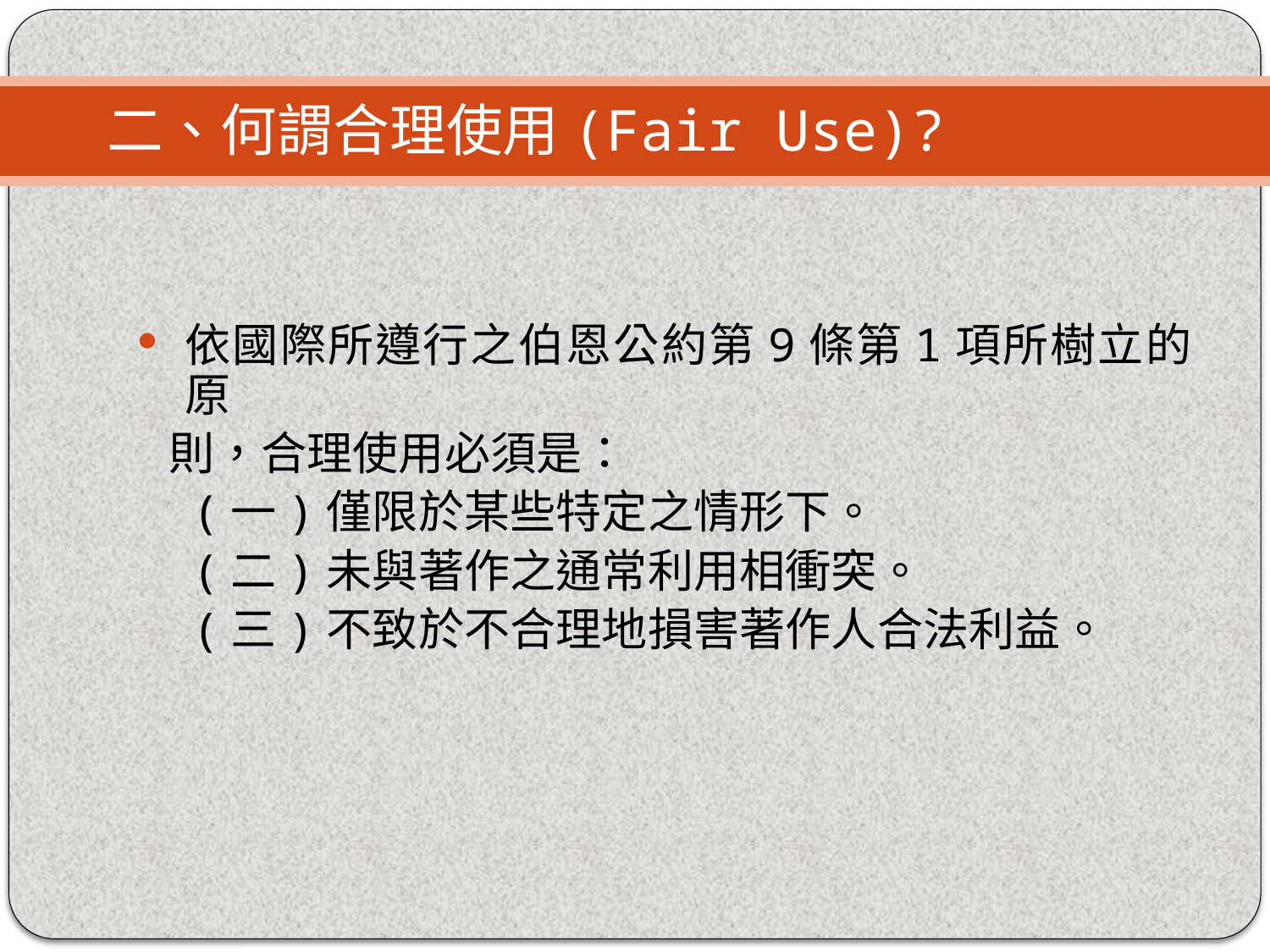

# 二、何謂合理使用(Fair Use)?
依國際所遵行之伯恩公約第9條第1項所樹立的原
  則，合理使用必須是：
  (一)僅限於某些特定之情形下。
  (二)未與著作之通常利用相衝突。
  (三)不致於不合理地損害著作人合法利益。